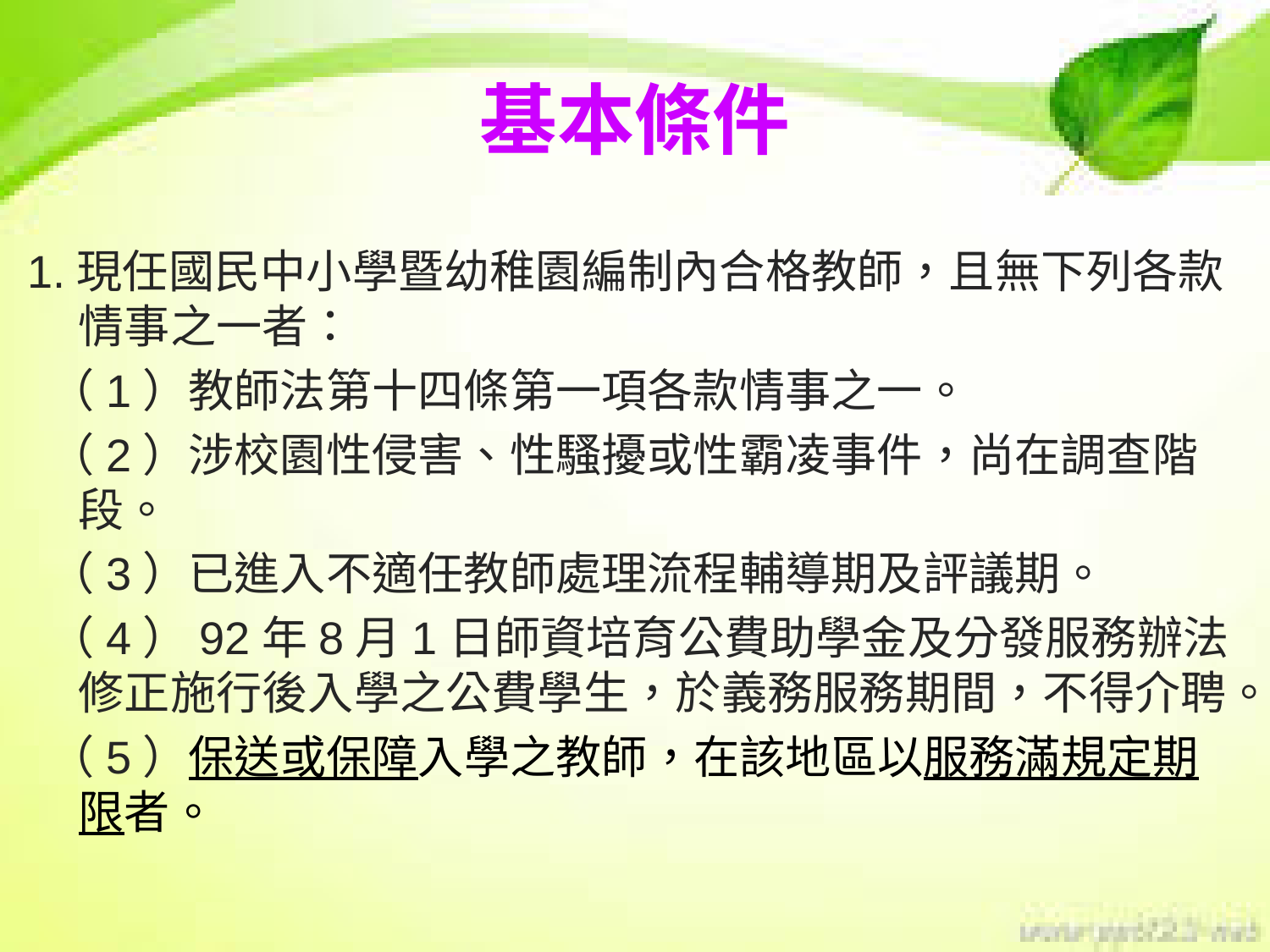

# 基本條件
1.現任國民中小學暨幼稚園編制內合格教師，且無下列各款情事之一者：
 （1）教師法第十四條第一項各款情事之一。
 （2）涉校園性侵害、性騷擾或性霸凌事件，尚在調查階段。
 （3）已進入不適任教師處理流程輔導期及評議期。
 （4）92年8月1日師資培育公費助學金及分發服務辦法修正施行後入學之公費學生，於義務服務期間，不得介聘。
 （5）保送或保障入學之教師，在該地區以服務滿規定期限者。